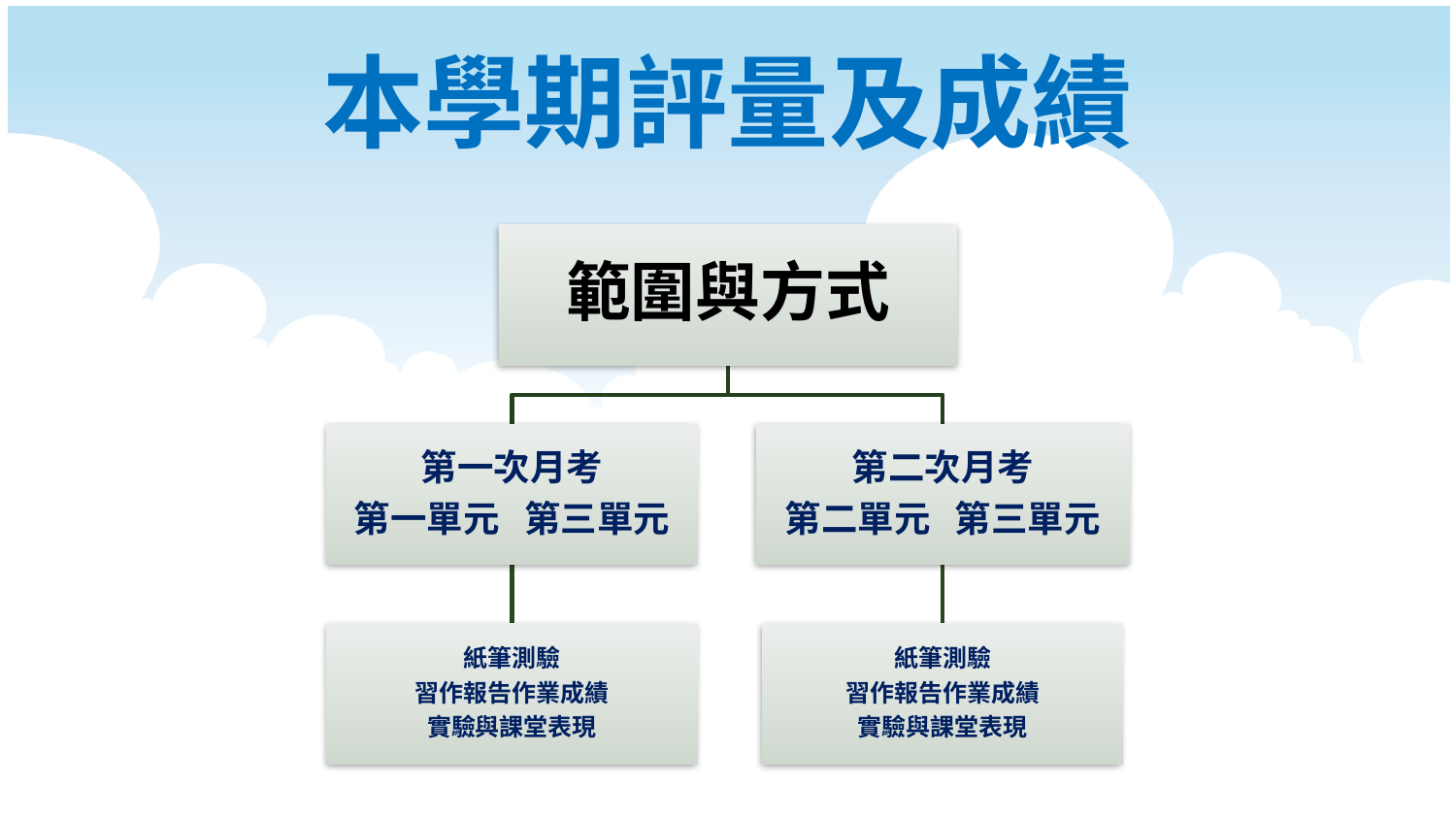

# 本學期評量及成績
範圍與方式
第一次月考
第一單元   第三單元
紙筆測驗
習作報告作業成績
實驗與課堂表現
第二次月考
第二單元   第三單元
紙筆測驗
習作報告作業成績
實驗與課堂表現